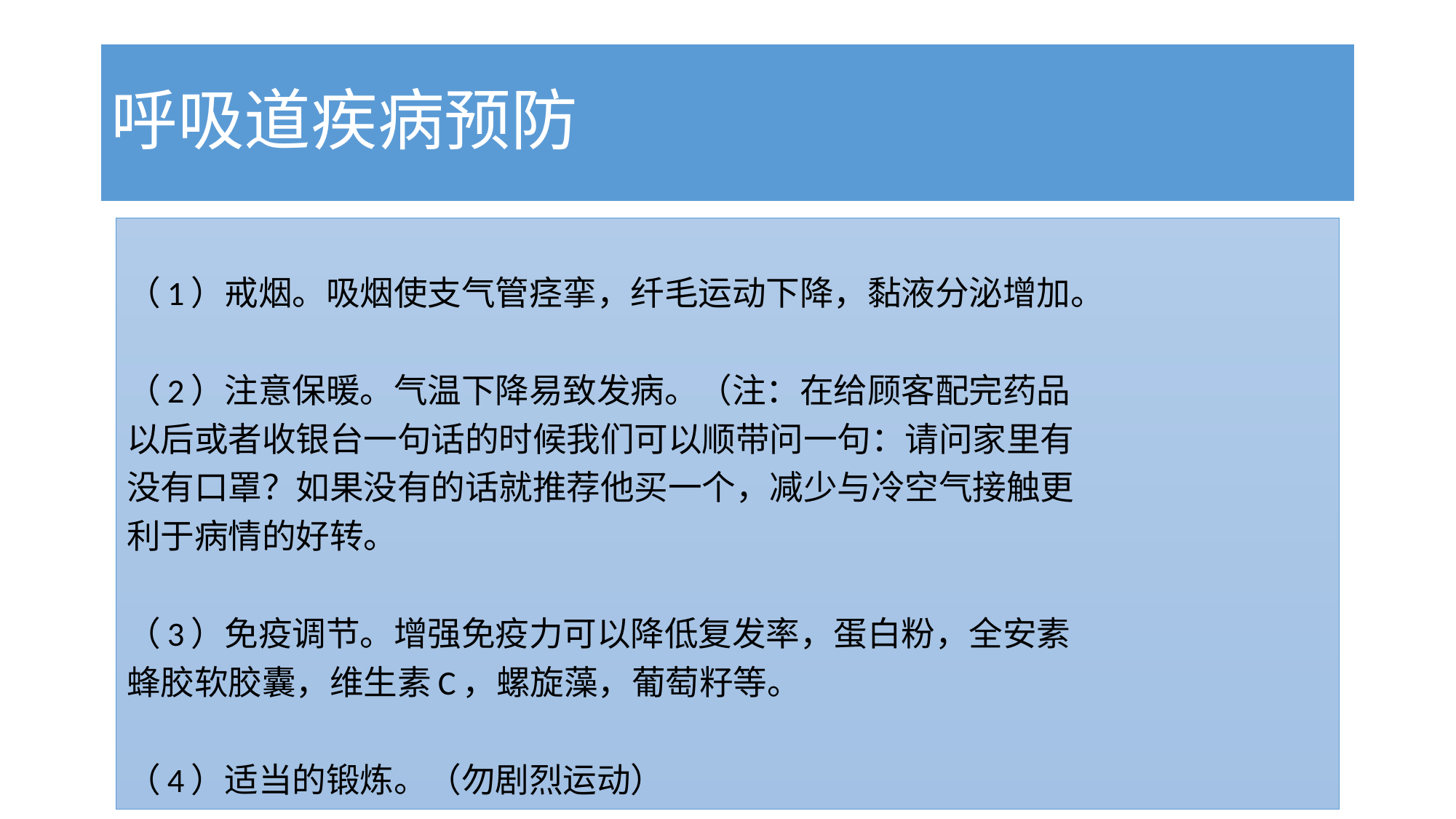

呼吸道疾病预防

（1）戒烟。吸烟使支气管痉挛，纤毛运动下降，黏液分泌增加。

（2）注意保暖。气温下降易致发病。（注：在给顾客配完药品
以后或者收银台一句话的时候我们可以顺带问一句：请问家里有
没有口罩？如果没有的话就推荐他买一个，减少与冷空气接触更
利于病情的好转。

（3）免疫调节。增强免疫力可以降低复发率，蛋白粉，全安素
蜂胶软胶囊，维生素C，螺旋藻，葡萄籽等。

（4）适当的锻炼。（勿剧烈运动）